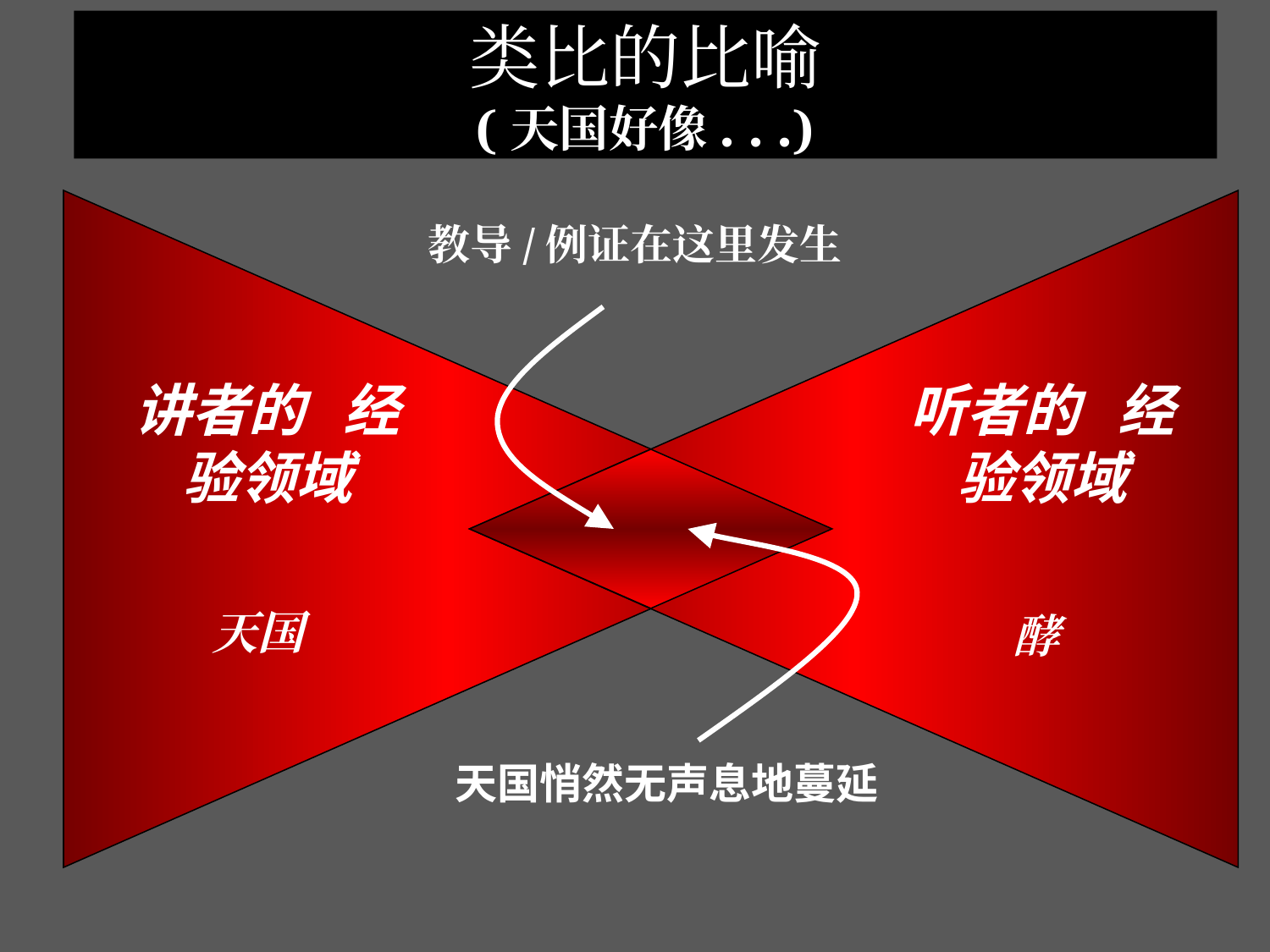

类比的比喻
(天国好像. . .)

讲者的   经验领域
天国

听者的   经验领域
酵
教导/例证在这里发生

天国悄然无声息地蔓延